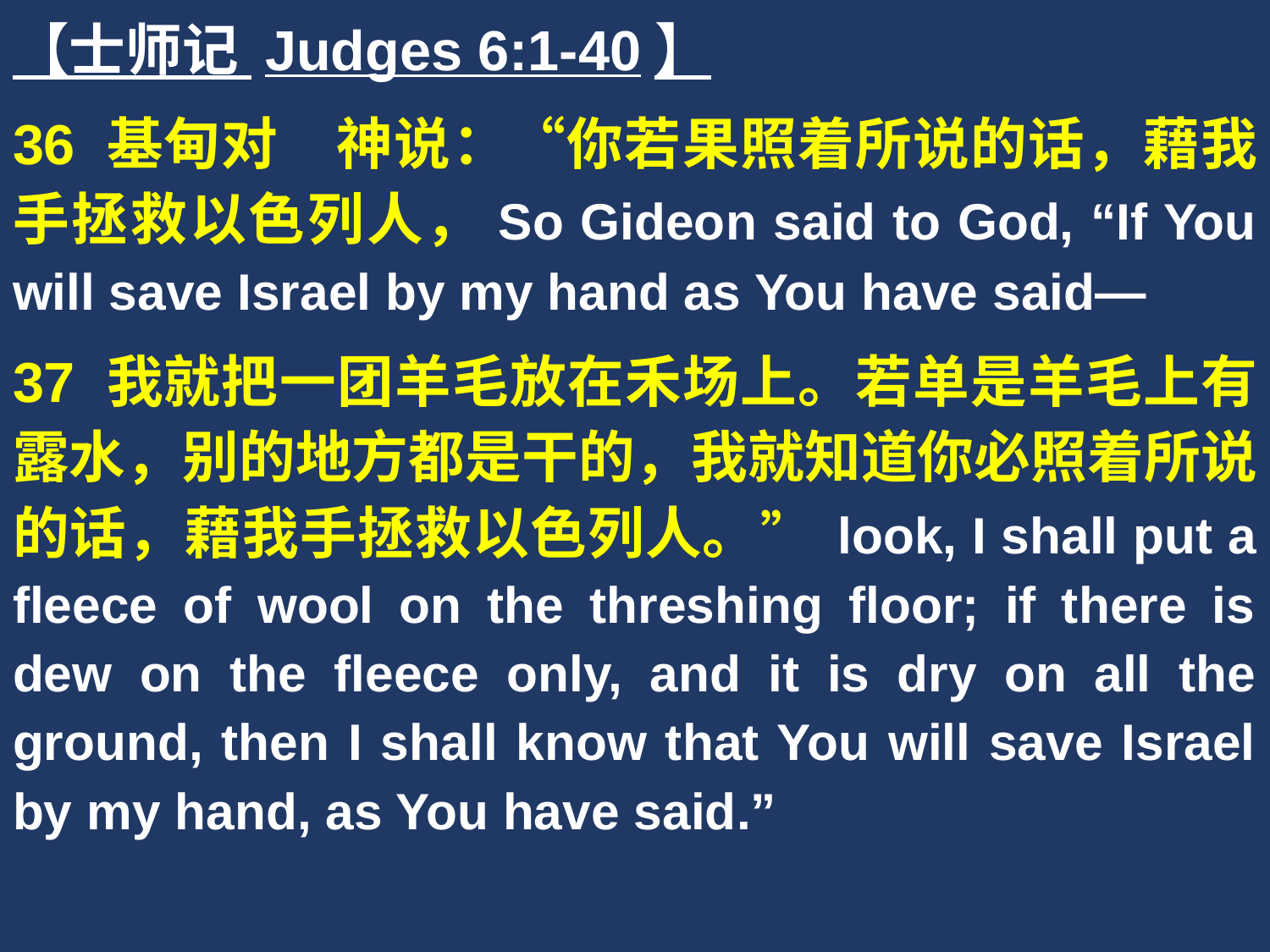

【士师记 Judges 6:1-40】
36 基甸对　神说：“你若果照着所说的话，藉我手拯救以色列人，So Gideon said to God, “If You will save Israel by my hand as You have said—
37 我就把一团羊毛放在禾场上。若单是羊毛上有露水，别的地方都是干的，我就知道你必照着所说的话，藉我手拯救以色列人。” look, I shall put a fleece of wool on the threshing floor; if there is dew on the fleece only, and it is dry on all the ground, then I shall know that You will save Israel by my hand, as You have said.”